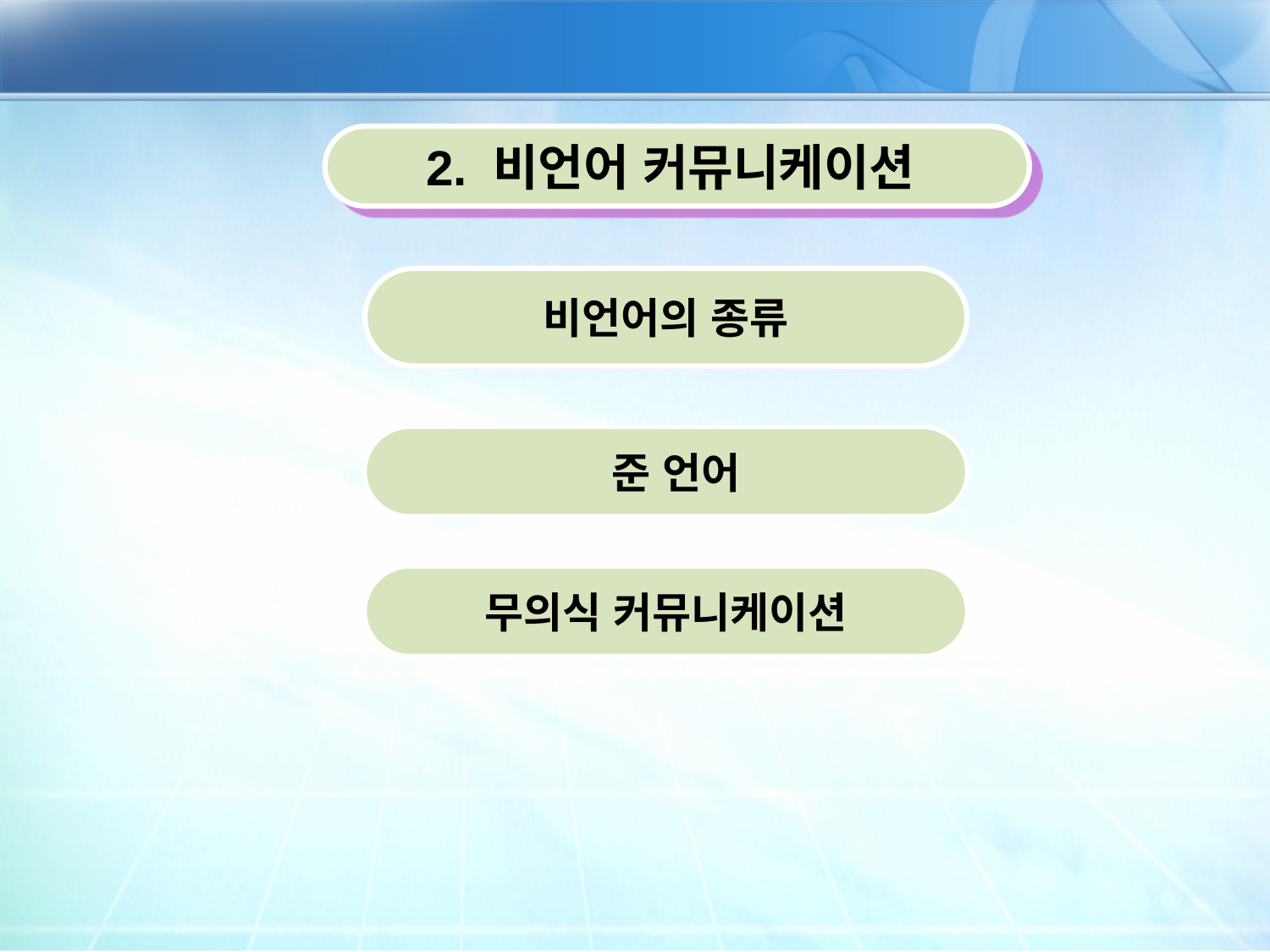

2. 비언어 커뮤니케이션
비언어의 종류
 준 언어
무의식 커뮤니케이션